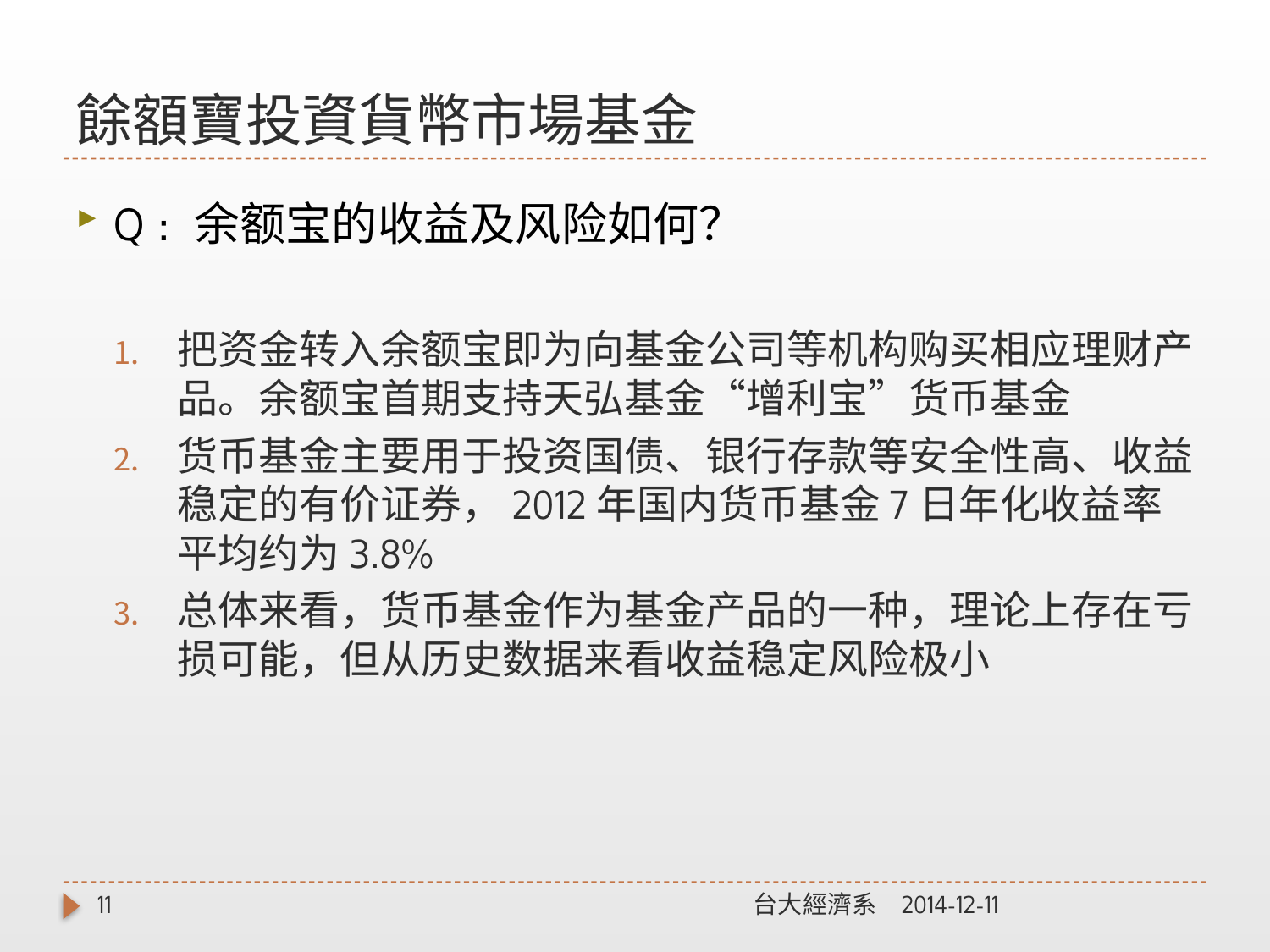

# 餘額寶投資貨幣市場基金
Q : 余额宝的收益及风险如何？

把资金转入余额宝即为向基金公司等机构购买相应理财产品。余额宝首期支持天弘基金“增利宝”货币基金
货币基金主要用于投资国债、银行存款等安全性高、收益稳定的有价证券，2012年国内货币基金7日年化收益率平均约为3.8%
总体来看，货币基金作为基金产品的一种，理论上存在亏损可能，但从历史数据来看收益稳定风险极小
11
台大經濟系
2014-12-11